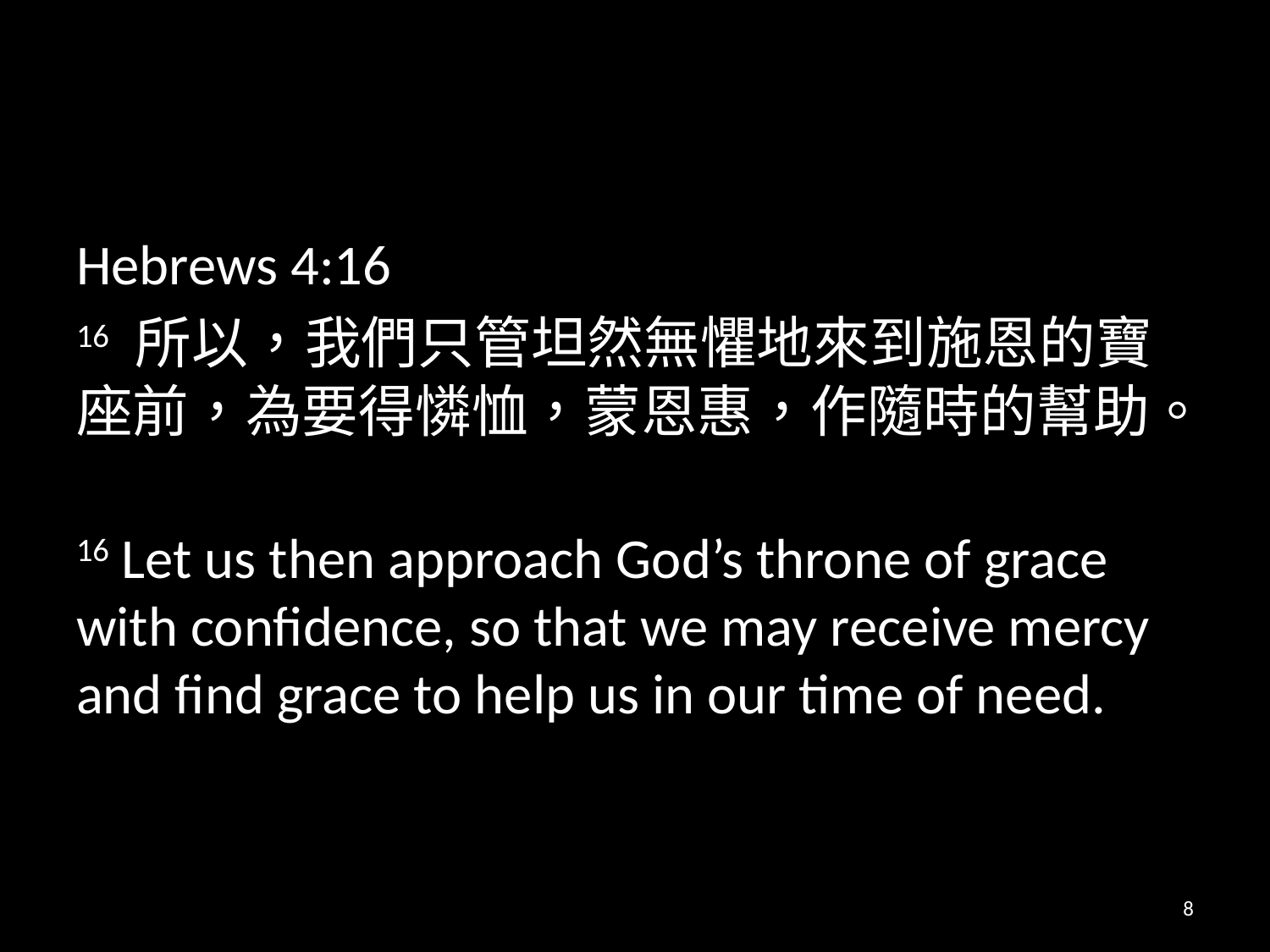

#
Hebrews 4:16
16 所以，我們只管坦然無懼地來到施恩的寶座前，為要得憐恤，蒙恩惠，作隨時的幫助。
16 Let us then approach God’s throne of grace with confidence, so that we may receive mercy and find grace to help us in our time of need.

8